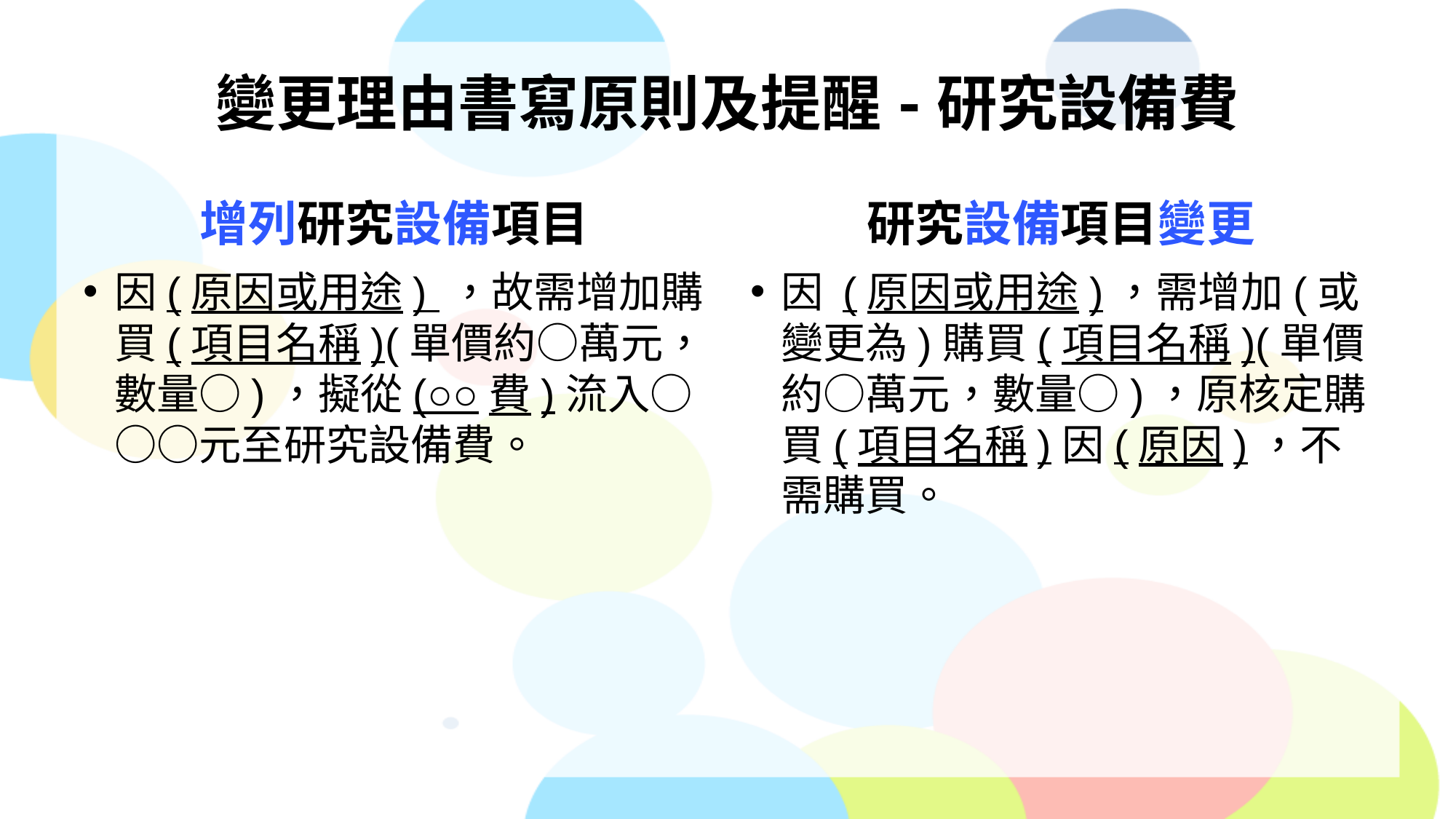

# 變更理由書寫原則及提醒-研究設備費
增列研究設備項目
研究設備項目變更
因(原因或用途) ，故需增加購買(項目名稱)(單價約○萬元，數量○)，擬從(○○費)流入○○○元至研究設備費。
因 (原因或用途)，需增加(或變更為)購買(項目名稱)(單價約○萬元，數量○)，原核定購買(項目名稱)因(原因)，不需購買。